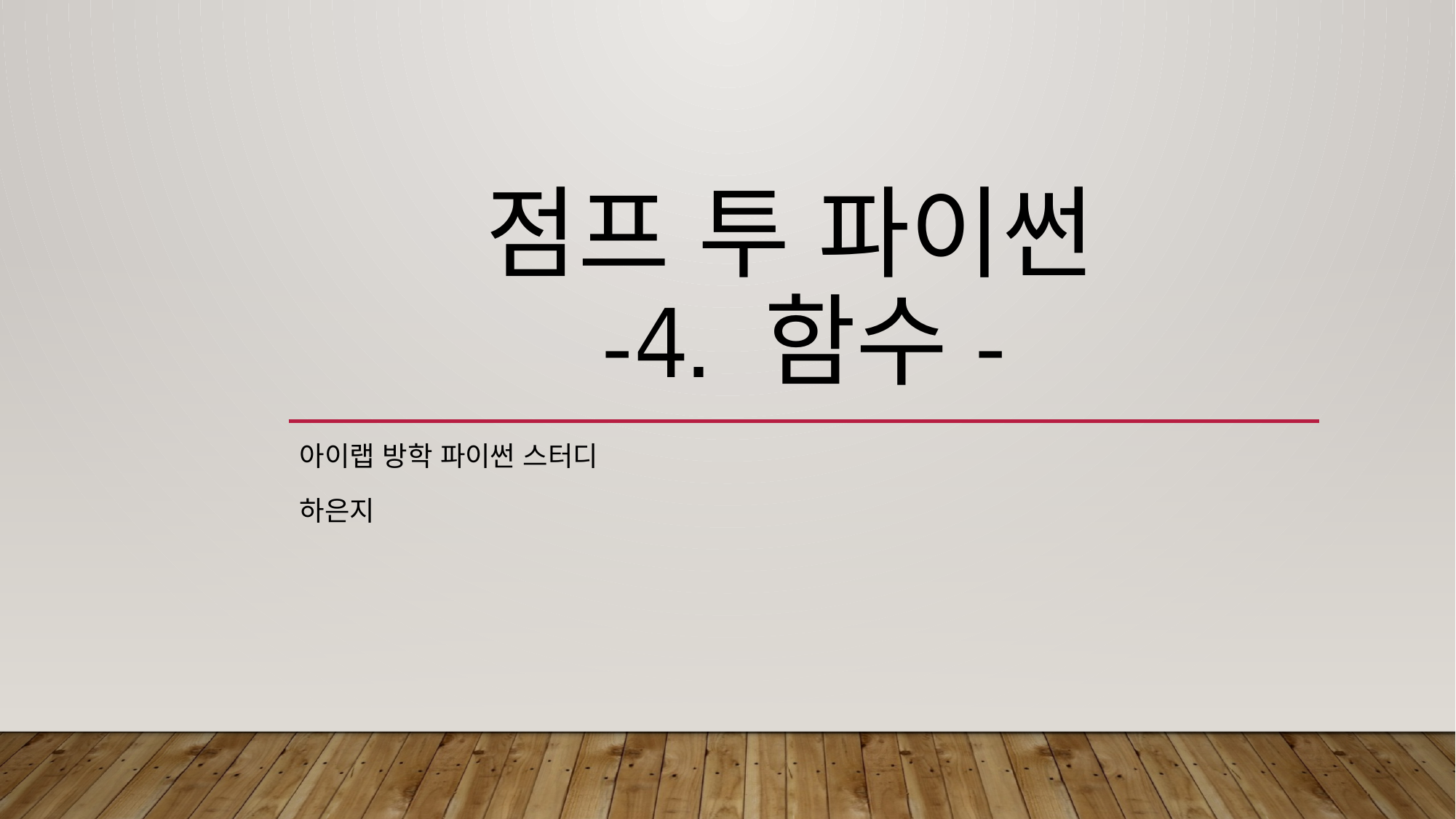

# 점프 투 파이썬 -4. 함수-
아이랩 방학 파이썬 스터디
하은지